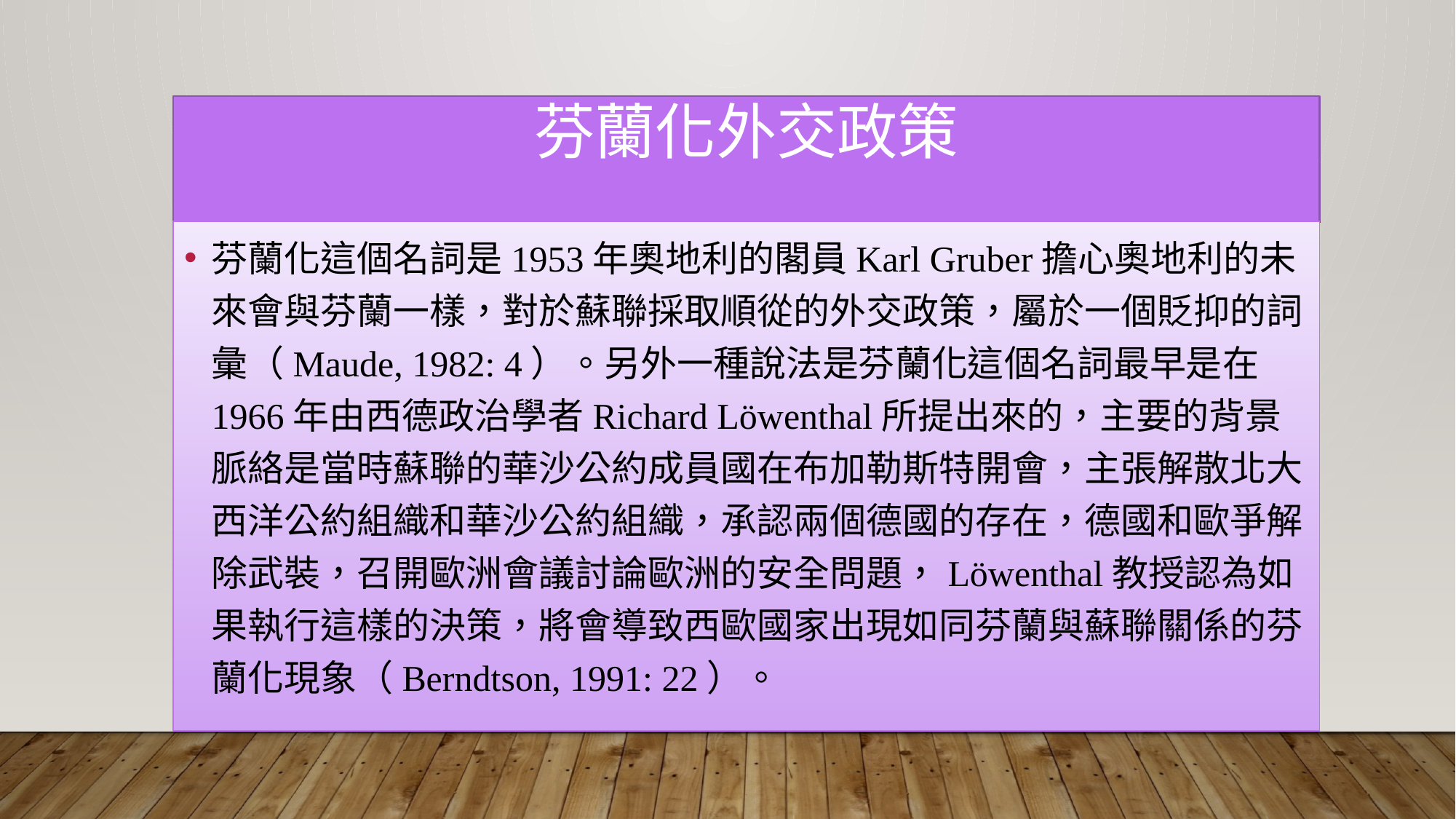

# 芬蘭化外交政策
芬蘭化這個名詞是1953年奧地利的閣員Karl Gruber擔心奧地利的未來會與芬蘭一樣，對於蘇聯採取順從的外交政策，屬於一個貶抑的詞彙（Maude, 1982: 4）。另外一種說法是芬蘭化這個名詞最早是在1966年由西德政治學者Richard Löwenthal所提出來的，主要的背景脈絡是當時蘇聯的華沙公約成員國在布加勒斯特開會，主張解散北大西洋公約組織和華沙公約組織，承認兩個德國的存在，德國和歐爭解除武裝，召開歐洲會議討論歐洲的安全問題，Löwenthal教授認為如果執行這樣的決策，將會導致西歐國家出現如同芬蘭與蘇聯關係的芬蘭化現象（Berndtson, 1991: 22）。